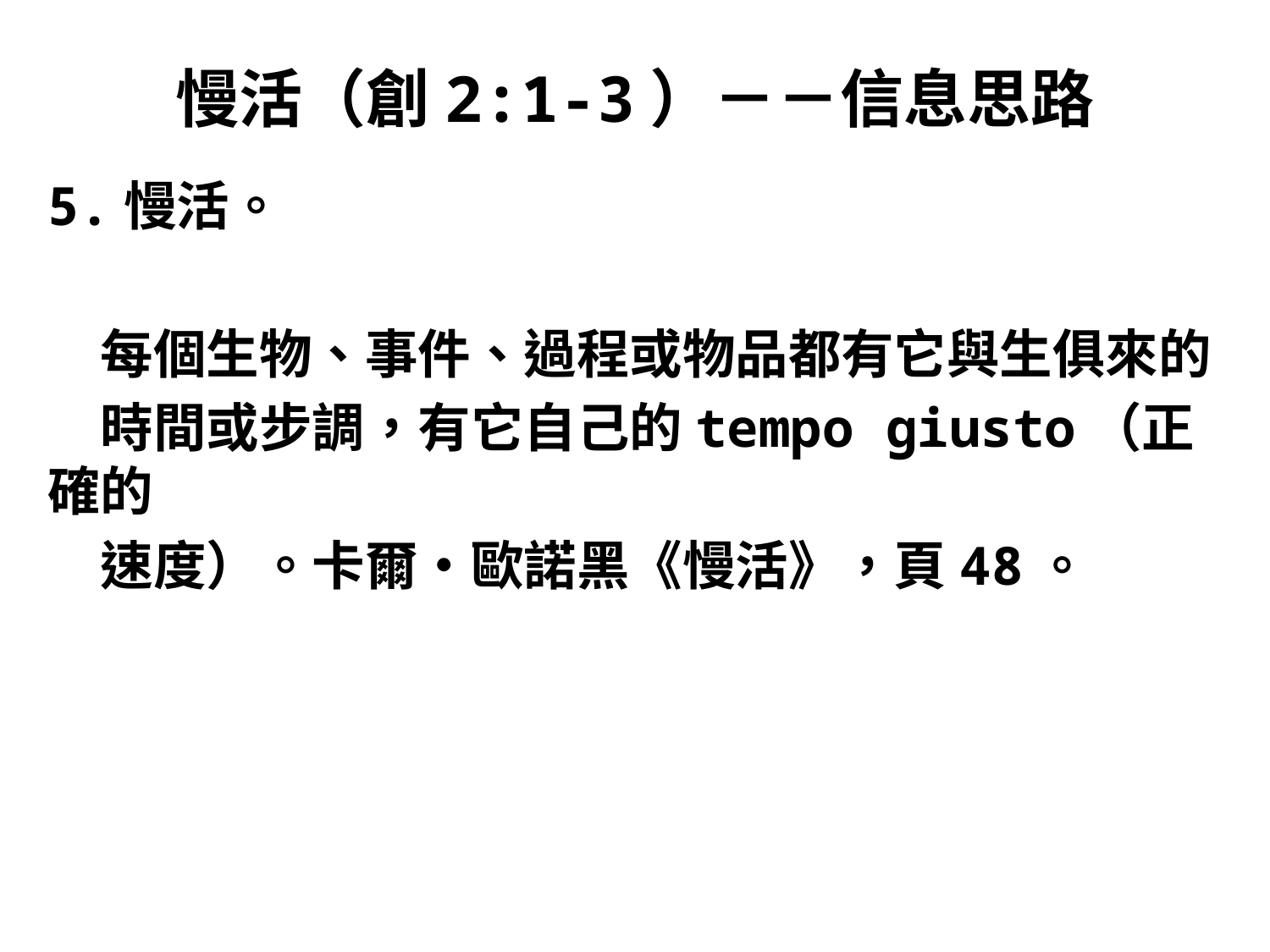

# 慢活（創2:1-3）－－信息思路
5.慢活。

　每個生物、事件、過程或物品都有它與生俱來的
　時間或步調，有它自己的tempo giusto（正確的
　速度）。卡爾•歐諾黑《慢活》，頁48。